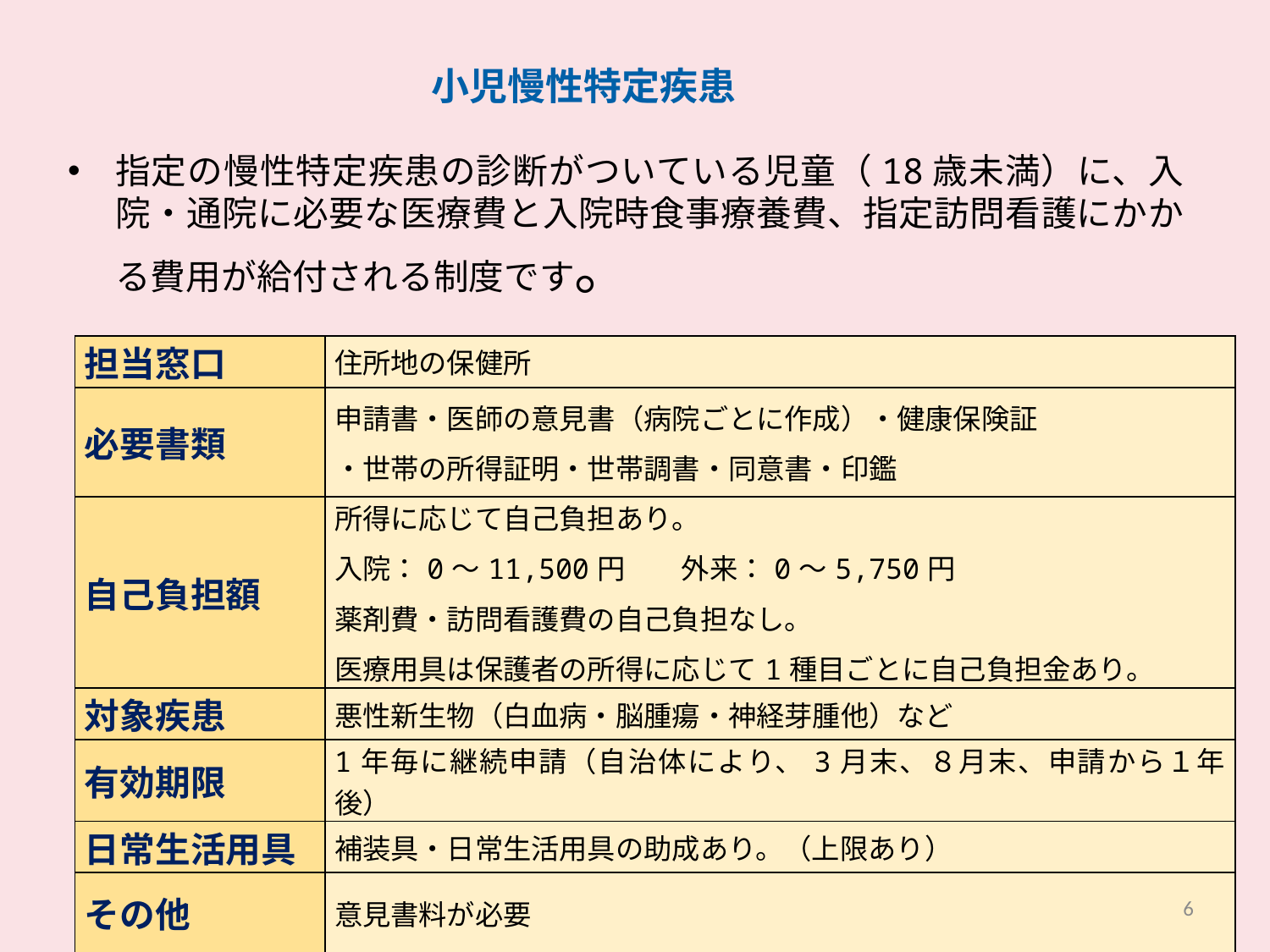

# 小児慢性特定疾患
指定の慢性特定疾患の診断がついている児童（18歳未満）に、入院・通院に必要な医療費と入院時食事療養費、指定訪問看護にかかる費用が給付される制度です。

| 担当窓口 | 住所地の保健所 |
| --- | --- |
| 必要書類 | 申請書・医師の意見書（病院ごとに作成）・健康保険証 ・世帯の所得証明・世帯調書・同意書・印鑑 |
| 自己負担額 | 所得に応じて自己負担あり。 入院：0～11,500円　　外来：0～5,750円 薬剤費・訪問看護費の自己負担なし。 医療用具は保護者の所得に応じて1種目ごとに自己負担金あり。 |
| 対象疾患 | 悪性新生物（白血病・脳腫瘍・神経芽腫他）など |
| 有効期限 | 1年毎に継続申請（自治体により、3月末、８月末、申請から１年後） |
| 日常生活用具 | 補装具・日常生活用具の助成あり。（上限あり） |
| その他 | 意見書料が必要 |
6